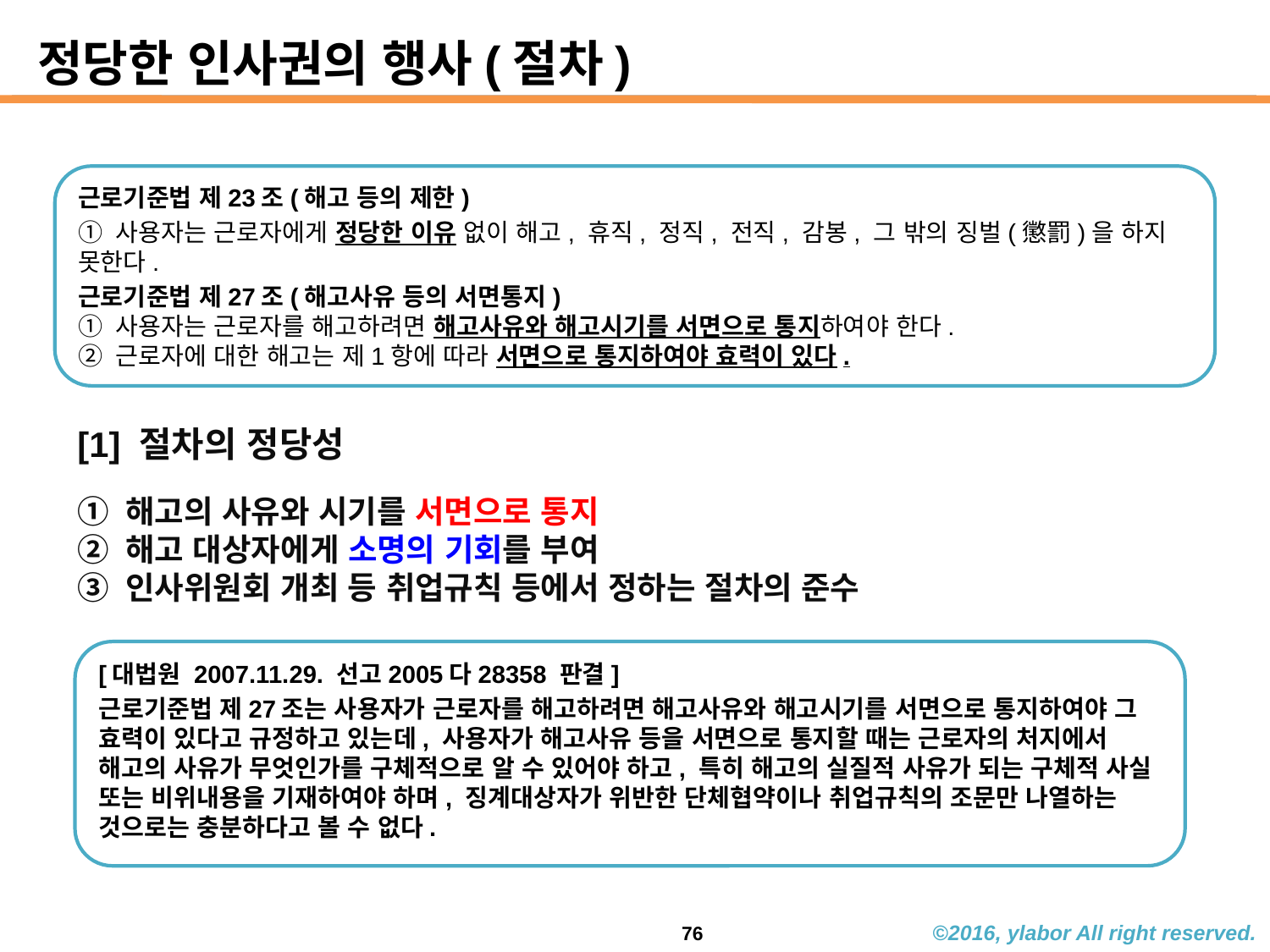

정당한 인사권의 행사(절차)
근로기준법 제23조(해고 등의 제한)
① 사용자는 근로자에게 정당한 이유 없이 해고, 휴직, 정직, 전직, 감봉, 그 밖의 징벌(懲罰)을 하지 못한다.
근로기준법 제27조(해고사유 등의 서면통지)
① 사용자는 근로자를 해고하려면 해고사유와 해고시기를 서면으로 통지하여야 한다.
② 근로자에 대한 해고는 제1항에 따라 서면으로 통지하여야 효력이 있다.
[1] 절차의 정당성
① 해고의 사유와 시기를 서면으로 통지
② 해고 대상자에게 소명의 기회를 부여
③ 인사위원회 개최 등 취업규칙 등에서 정하는 절차의 준수
[대법원 2007.11.29. 선고2005다28358 판결]
근로기준법 제27조는 사용자가 근로자를 해고하려면 해고사유와 해고시기를 서면으로 통지하여야 그 효력이 있다고 규정하고 있는데, 사용자가 해고사유 등을 서면으로 통지할 때는 근로자의 처지에서 해고의 사유가 무엇인가를 구체적으로 알 수 있어야 하고, 특히 해고의 실질적 사유가 되는 구체적 사실 또는 비위내용을 기재하여야 하며, 징계대상자가 위반한 단체협약이나 취업규칙의 조문만 나열하는 것으로는 충분하다고 볼 수 없다.
76